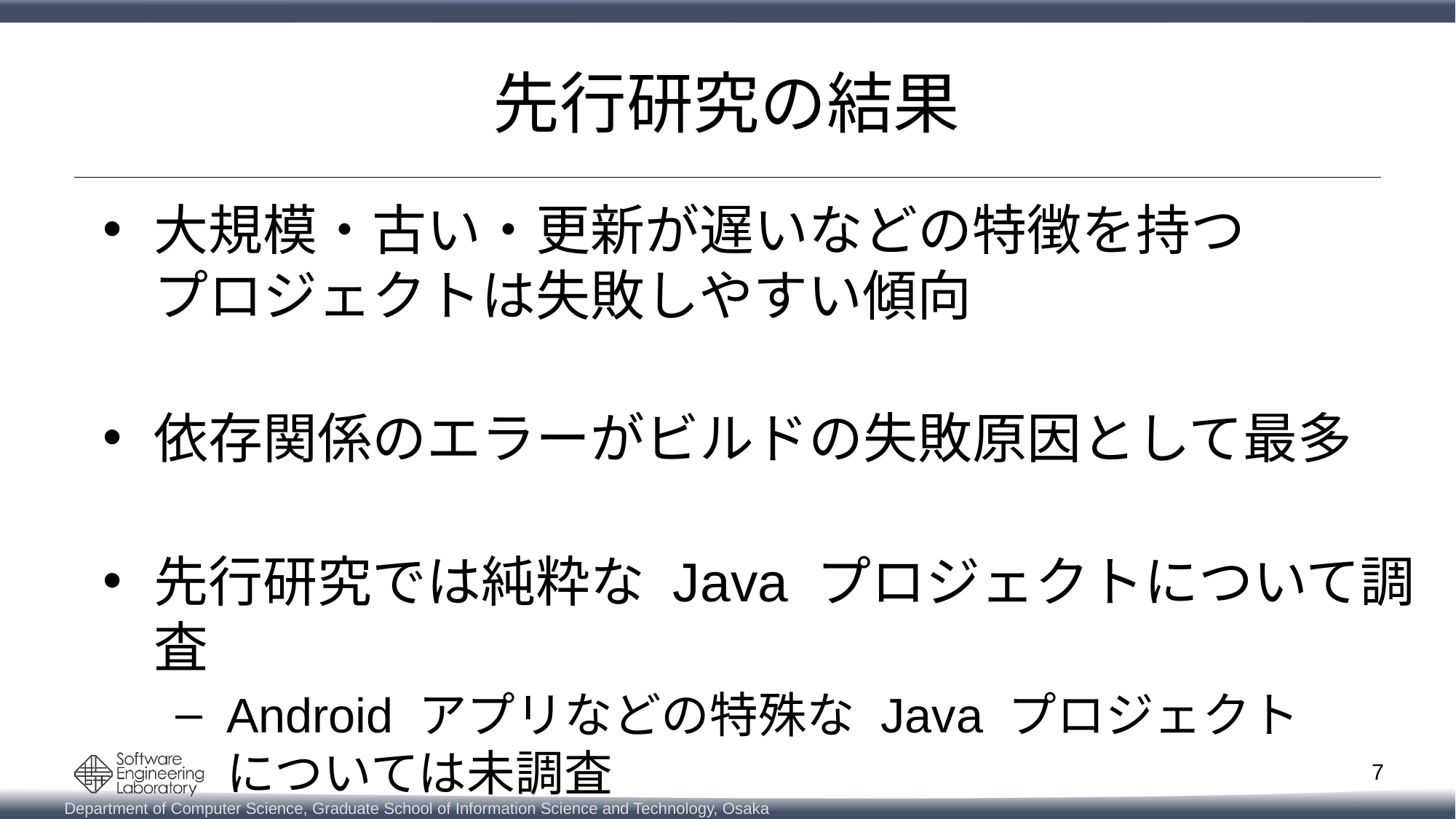

# 先行研究の結果
大規模・古い・更新が遅いなどの特徴を持つ
プロジェクトは失敗しやすい傾向

依存関係のエラーがビルドの失敗原因として最多

先行研究では純粋な Java プロジェクトについて調査
Android アプリなどの特殊な Java プロジェクト
については未調査

7